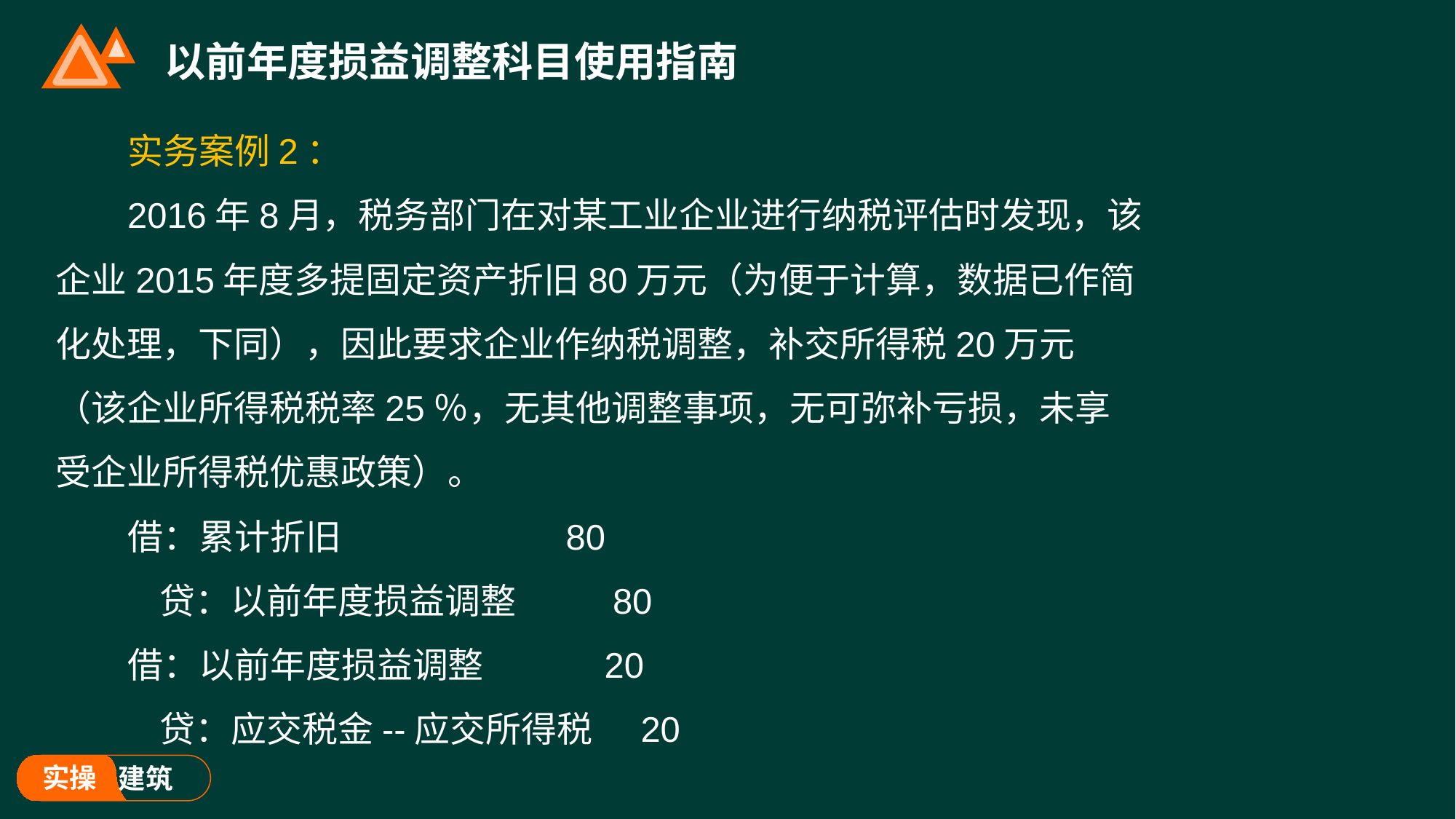

# 以前年度损益调整科目使用指南

实务案例2：
2016年8月，税务部门在对某工业企业进行纳税评估时发现，该企业2015年度多提固定资产折旧80万元（为便于计算，数据已作简化处理，下同），因此要求企业作纳税调整，补交所得税20万元（该企业所得税税率25％，无其他调整事项，无可弥补亏损，未享受企业所得税优惠政策）。
借：累计折旧                           80
   贷：以前年度损益调整           80
借：以前年度损益调整              20
   贷：应交税金--应交所得税     20